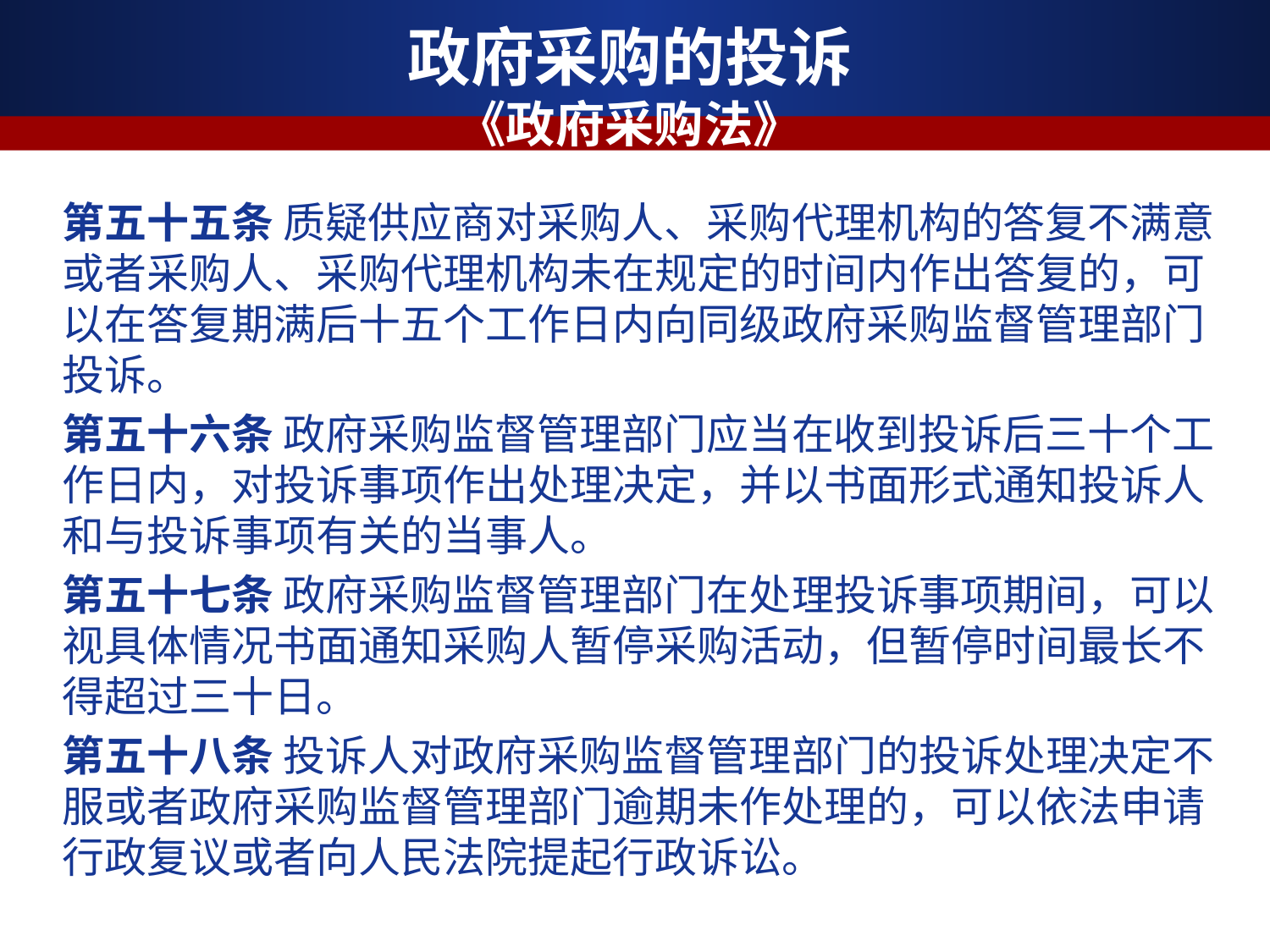

政府采购的投诉
《政府采购法》
第五十五条 质疑供应商对采购人、采购代理机构的答复不满意或者采购人、采购代理机构未在规定的时间内作出答复的，可以在答复期满后十五个工作日内向同级政府采购监督管理部门投诉。
第五十六条 政府采购监督管理部门应当在收到投诉后三十个工作日内，对投诉事项作出处理决定，并以书面形式通知投诉人和与投诉事项有关的当事人。
第五十七条 政府采购监督管理部门在处理投诉事项期间，可以视具体情况书面通知采购人暂停采购活动，但暂停时间最长不得超过三十日。
第五十八条 投诉人对政府采购监督管理部门的投诉处理决定不服或者政府采购监督管理部门逾期未作处理的，可以依法申请行政复议或者向人民法院提起行政诉讼。